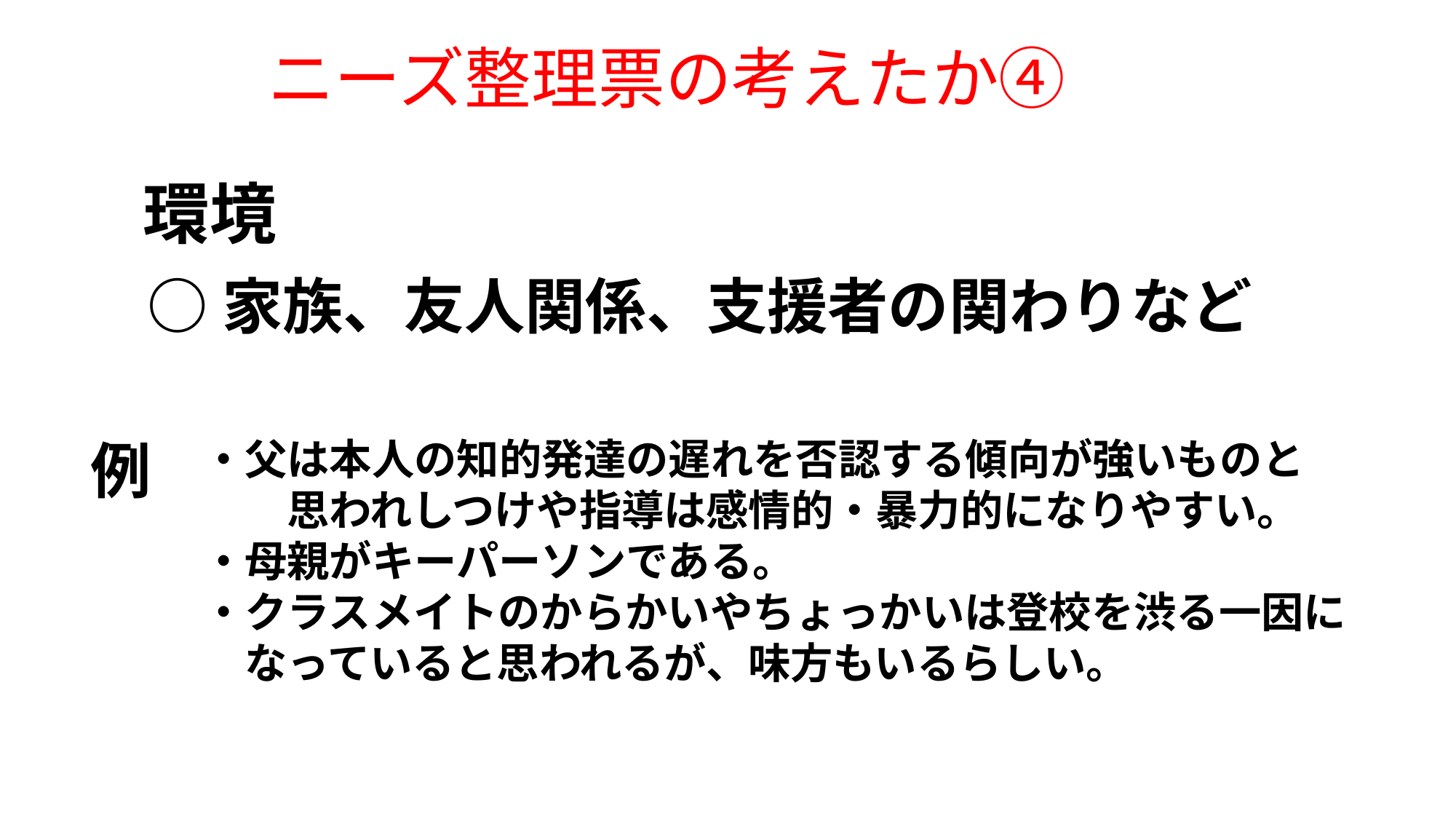

# ニーズ整理票の考えたか④
環境
○家族、友人関係、支援者の関わりなど
・父は本人の知的発達の遅れを否認する傾向が強いものと
　　思われしつけや指導は感情的・暴力的になりやすい。
・母親がキーパーソンである。
・クラスメイトのからかいやちょっかいは登校を渋る一因に
　なっていると思われるが、味方もいるらしい。
例